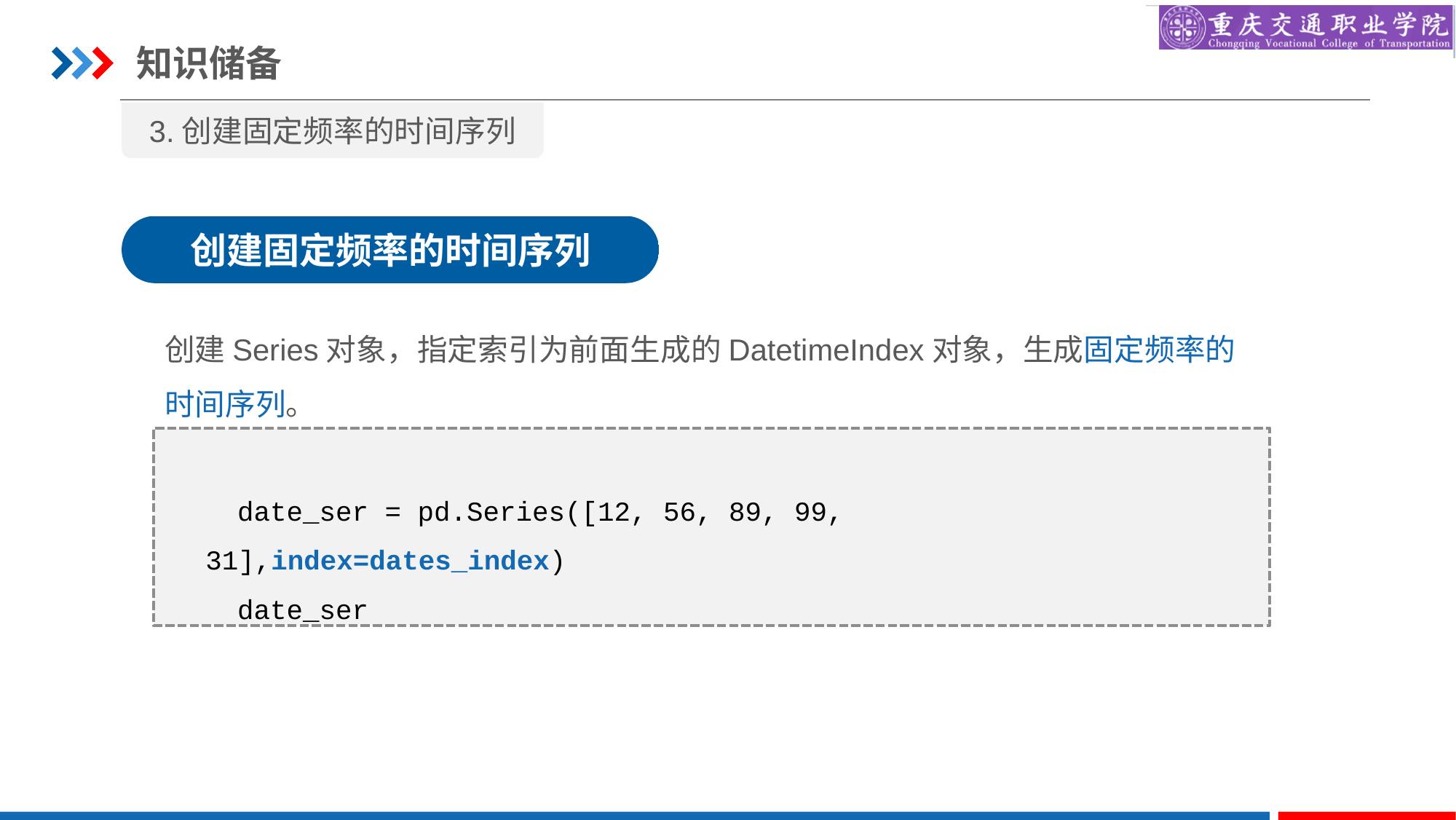

知识储备

3.创建固定频率的时间序列
创建固定频率的时间序列
创建Series对象，指定索引为前面生成的DatetimeIndex对象，生成固定频率的时间序列。

date_ser = pd.Series([12, 56, 89, 99, 31],index=dates_index)
date_ser